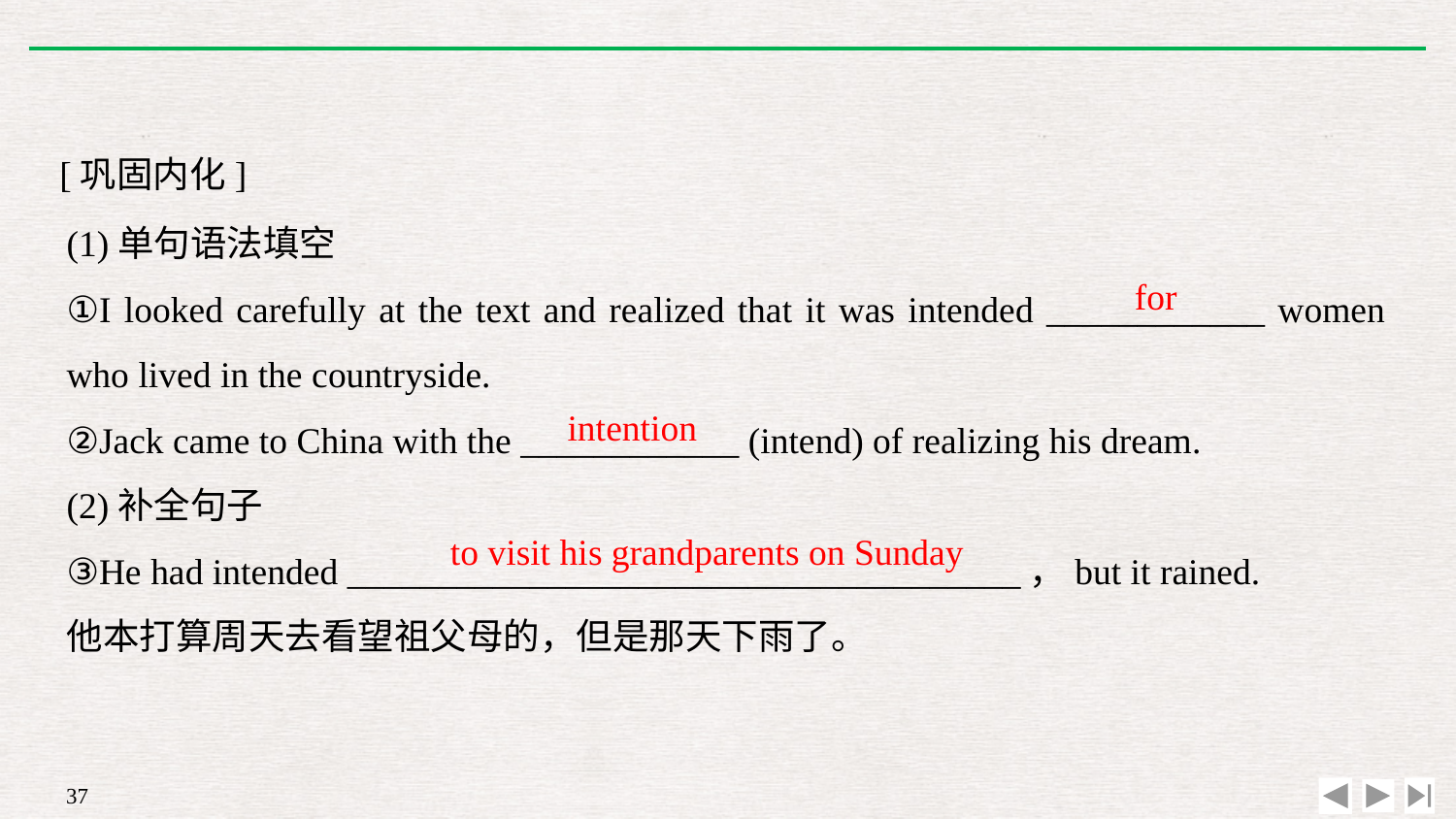

[巩固内化]
(1)单句语法填空
①I looked carefully at the text and realized that it was intended ____________ women who lived in the countryside.
②Jack came to China with the ____________ (intend) of realizing his dream.
(2)补全句子
③He had intended _____________________________________，but it rained.
他本打算周天去看望祖父母的，但是那天下雨了。
for
intention
to visit his grandparents on Sunday